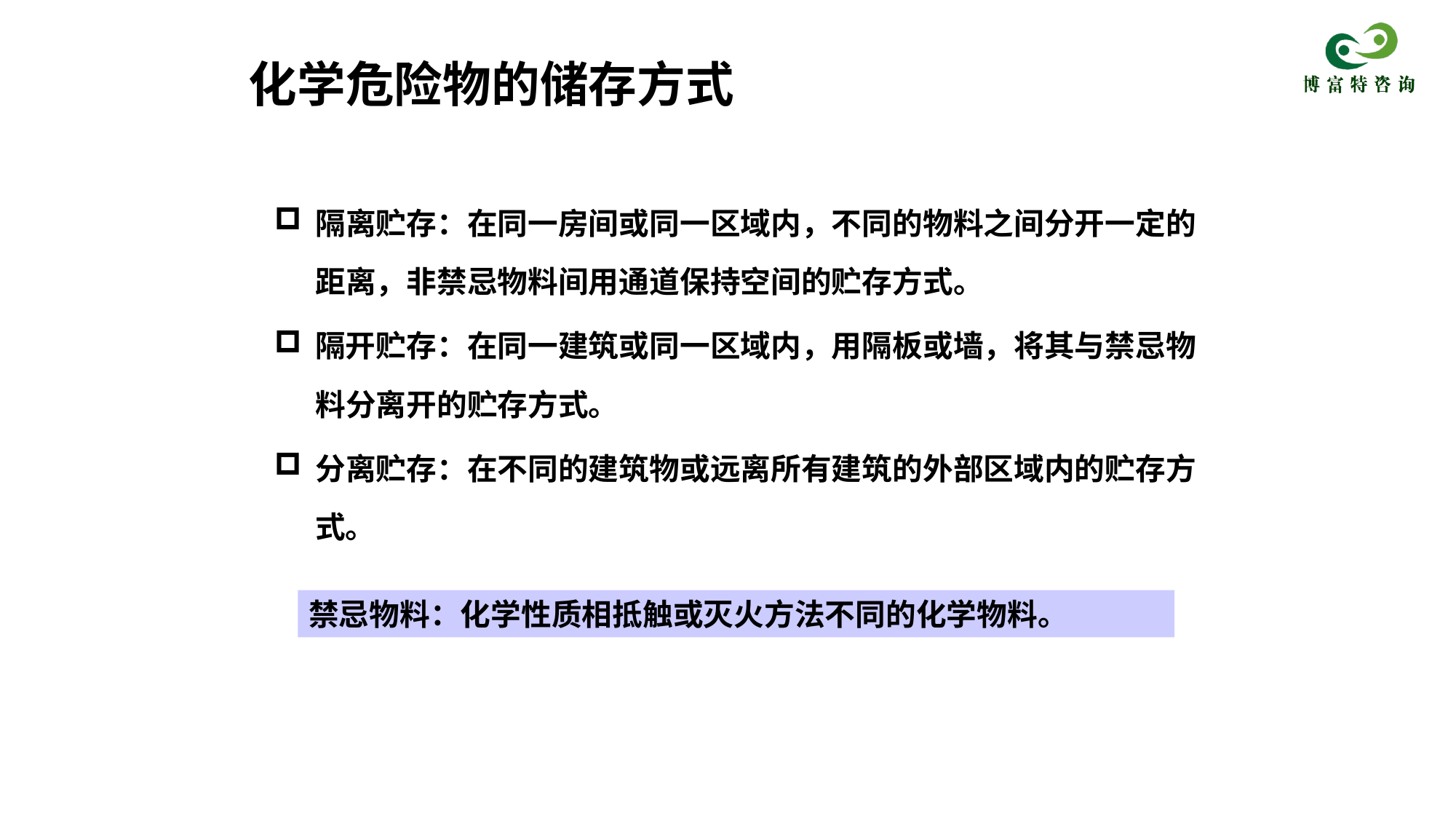

# 化学危险物的储存方式
隔离贮存：在同一房间或同一区域内，不同的物料之间分开一定的距离，非禁忌物料间用通道保持空间的贮存方式。
隔开贮存：在同一建筑或同一区域内，用隔板或墙，将其与禁忌物料分离开的贮存方式。
分离贮存：在不同的建筑物或远离所有建筑的外部区域内的贮存方式。
禁忌物料：化学性质相抵触或灭火方法不同的化学物料。